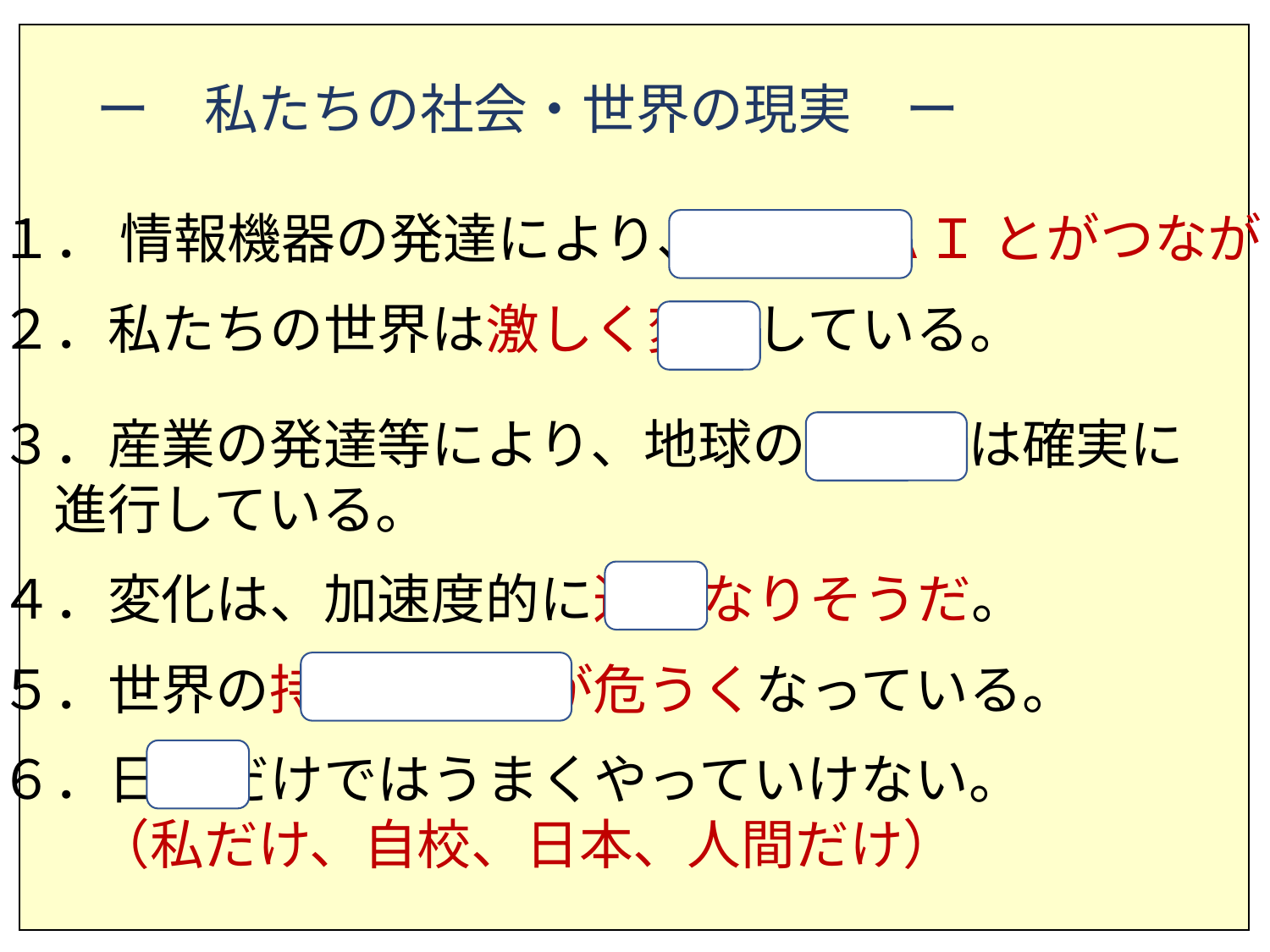

ー　私たちの社会・世界の現実　ー

１． 情報機器の発達により、人類とＡＩ とがつながり

２．私たちの世界は激しく変化している。

３．産業の発達等により、地球の温暖化は確実に
　進行している。

４．変化は、加速度的に速くなりそうだ。

５．世界の持続可能性が危うくなっている。

６．日本だけではうまくやっていけない。
　　　（私だけ、自校、日本、人間だけ）